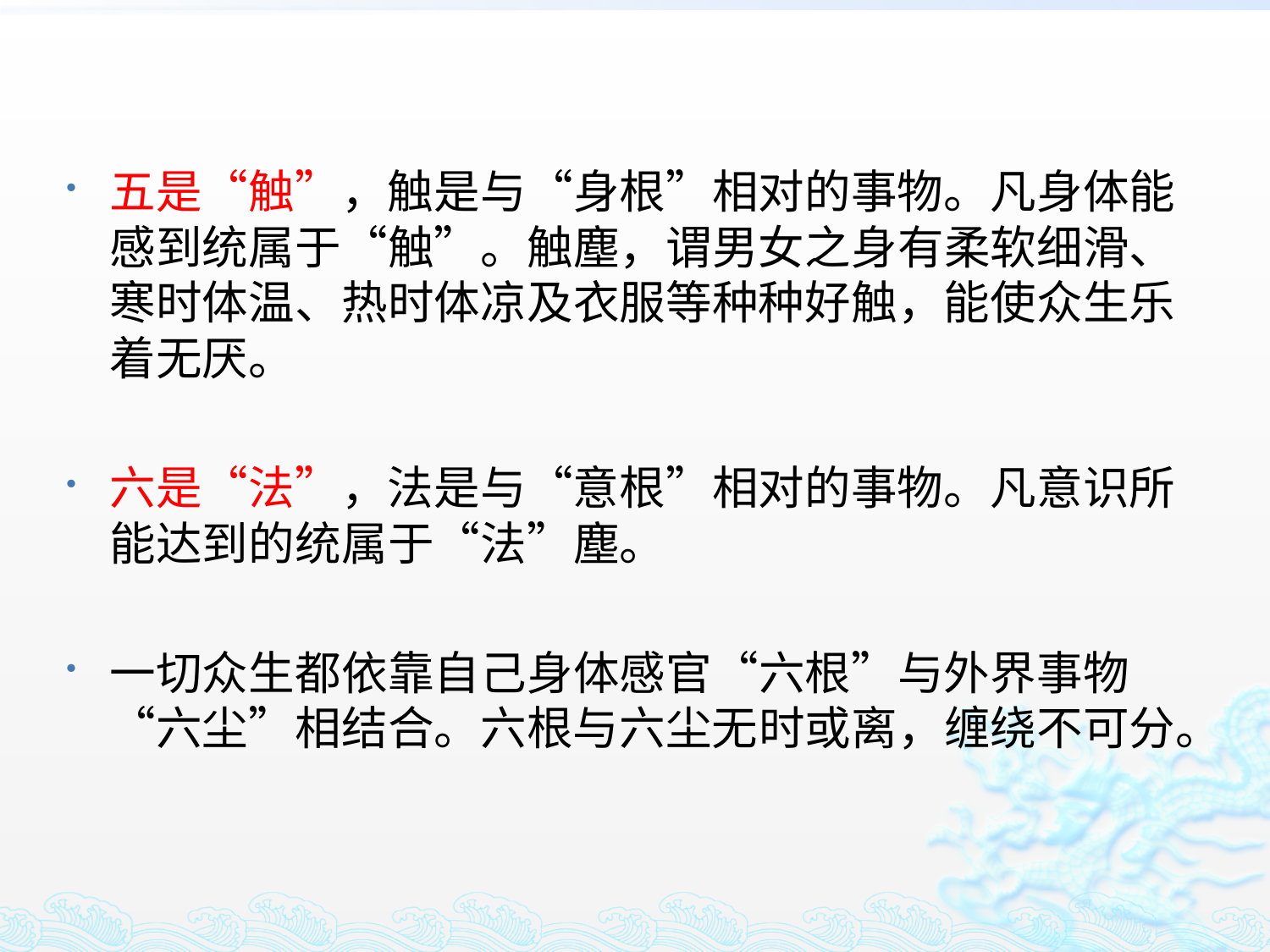

五是“触”，触是与“身根”相对的事物。凡身体能感到统属于“触”。触塵，谓男女之身有柔软细滑、寒时体温、热时体凉及衣服等种种好触，能使众生乐着无厌。

六是“法”，法是与“意根”相对的事物。凡意识所能达到的统属于“法”塵。

一切众生都依靠自己身体感官“六根”与外界事物“六尘”相结合。六根与六尘无时或离，缠绕不可分。